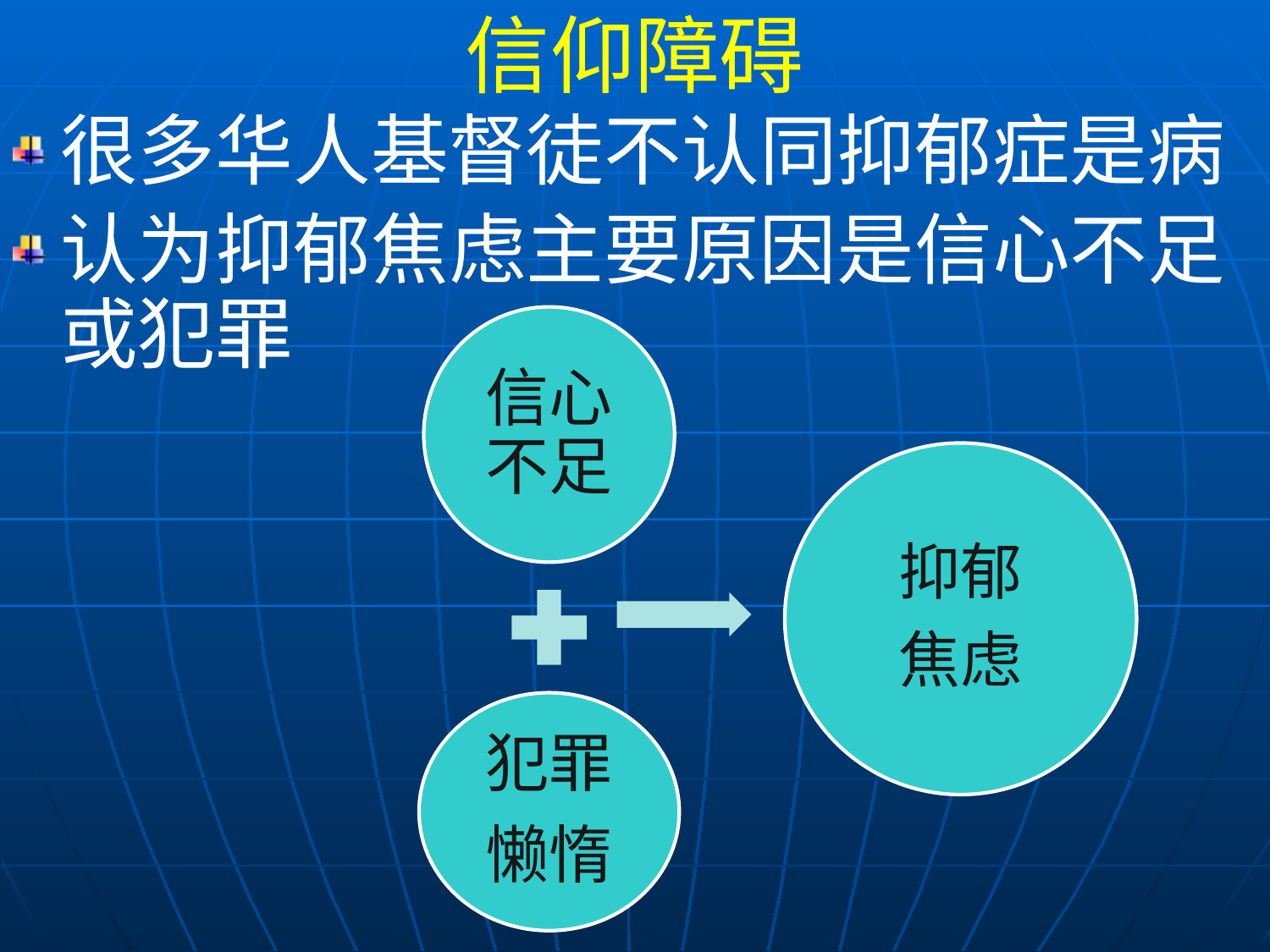

信仰障碍
很多华人基督徒不认同抑郁症是病
认为抑郁焦虑主要原因是信心不足或犯罪

信心不足

犯罪
懒惰

抑郁
焦虑